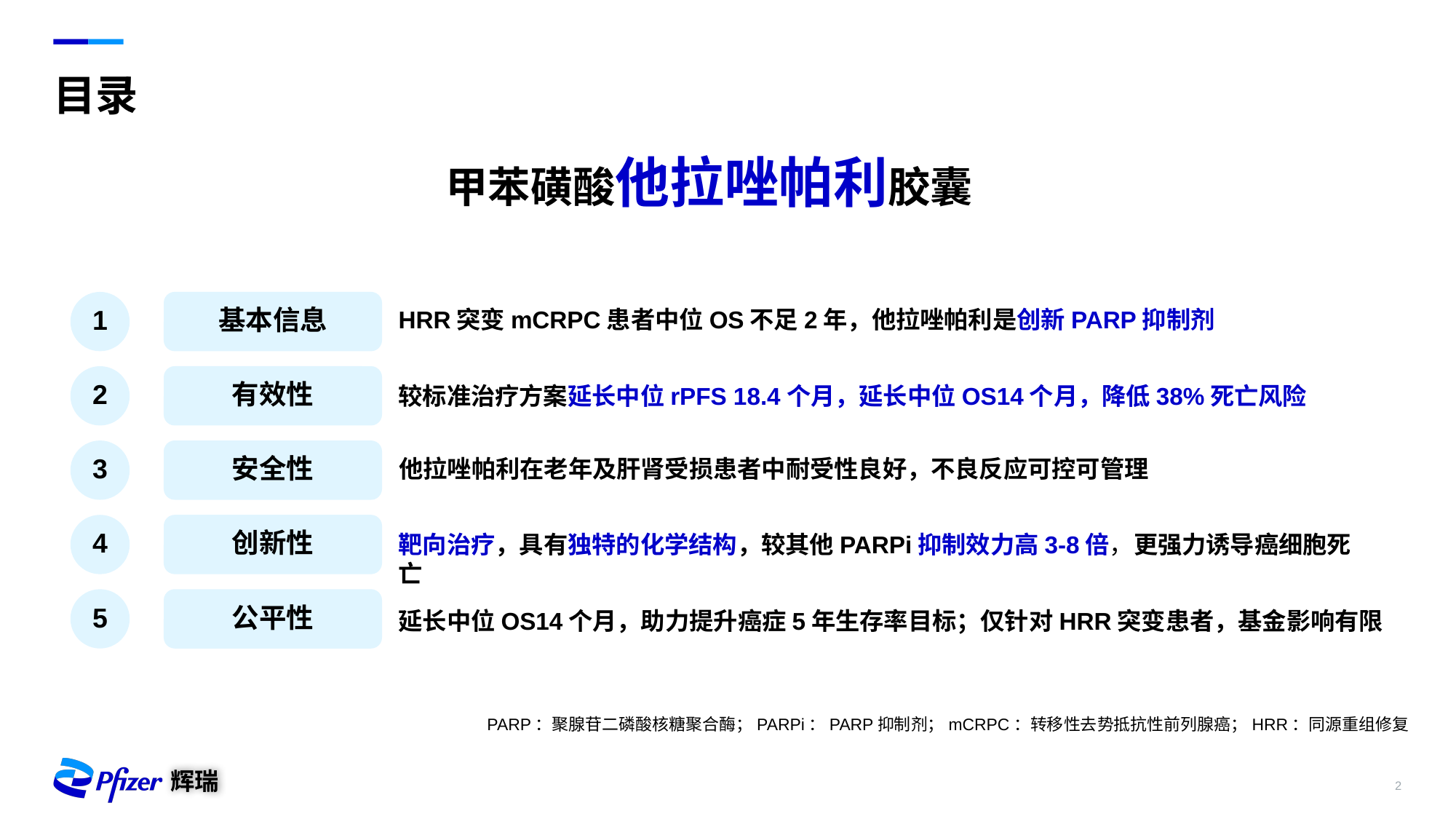

# 目录
甲苯磺酸他拉唑帕利胶囊
1
基本信息
HRR突变mCRPC患者中位OS不足2年，他拉唑帕利是创新PARP抑制剂
2
有效性
较标准治疗方案延长中位rPFS 18.4个月，延长中位OS14个月，降低38%死亡风险
3
安全性
他拉唑帕利在老年及肝肾受损患者中耐受性良好，不良反应可控可管理
4
创新性
靶向治疗，具有独特的化学结构，较其他PARPi抑制效力高3-8倍，更强力诱导癌细胞死亡
5
公平性
延长中位OS14个月，助力提升癌症5年生存率目标；仅针对HRR突变患者，基金影响有限
PARP：聚腺苷二磷酸核糖聚合酶；PARPi：PARP抑制剂；mCRPC：转移性去势抵抗性前列腺癌；HRR：同源重组修复